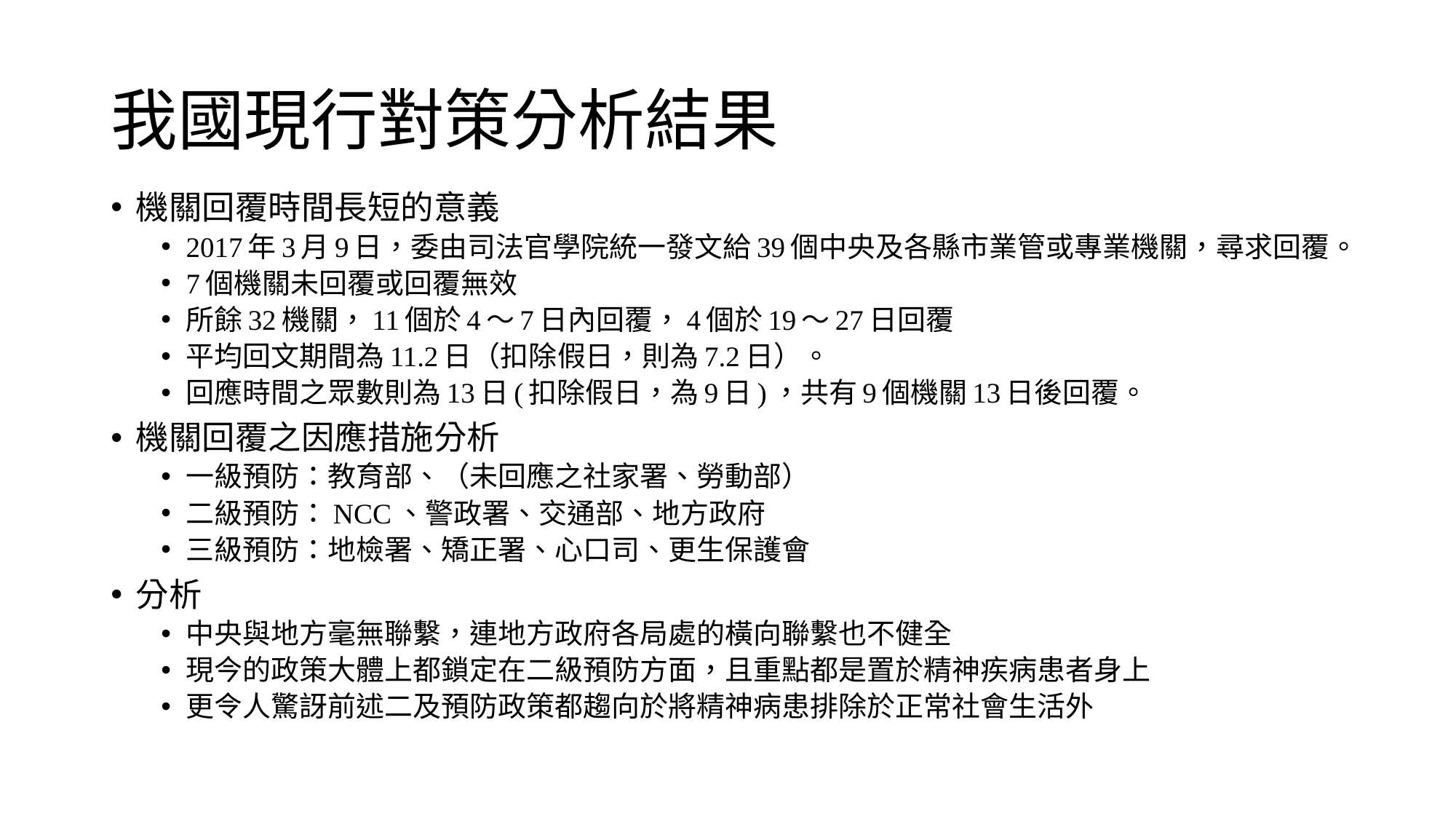

# 我國現行對策分析結果
機關回覆時間長短的意義
2017年3月9日，委由司法官學院統一發文給39個中央及各縣市業管或專業機關，尋求回覆。
7個機關未回覆或回覆無效
所餘32機關，11個於4～7日內回覆，4個於19～27日回覆
平均回文期間為11.2日（扣除假日，則為7.2日）。
回應時間之眾數則為13日(扣除假日，為9日)，共有9個機關13日後回覆。
機關回覆之因應措施分析
一級預防：教育部、（未回應之社家署、勞動部）
二級預防：NCC、警政署、交通部、地方政府
三級預防：地檢署、矯正署、心口司、更生保護會
分析
中央與地方毫無聯繫，連地方政府各局處的橫向聯繫也不健全
現今的政策大體上都鎖定在二級預防方面，且重點都是置於精神疾病患者身上
更令人驚訝前述二及預防政策都趨向於將精神病患排除於正常社會生活外